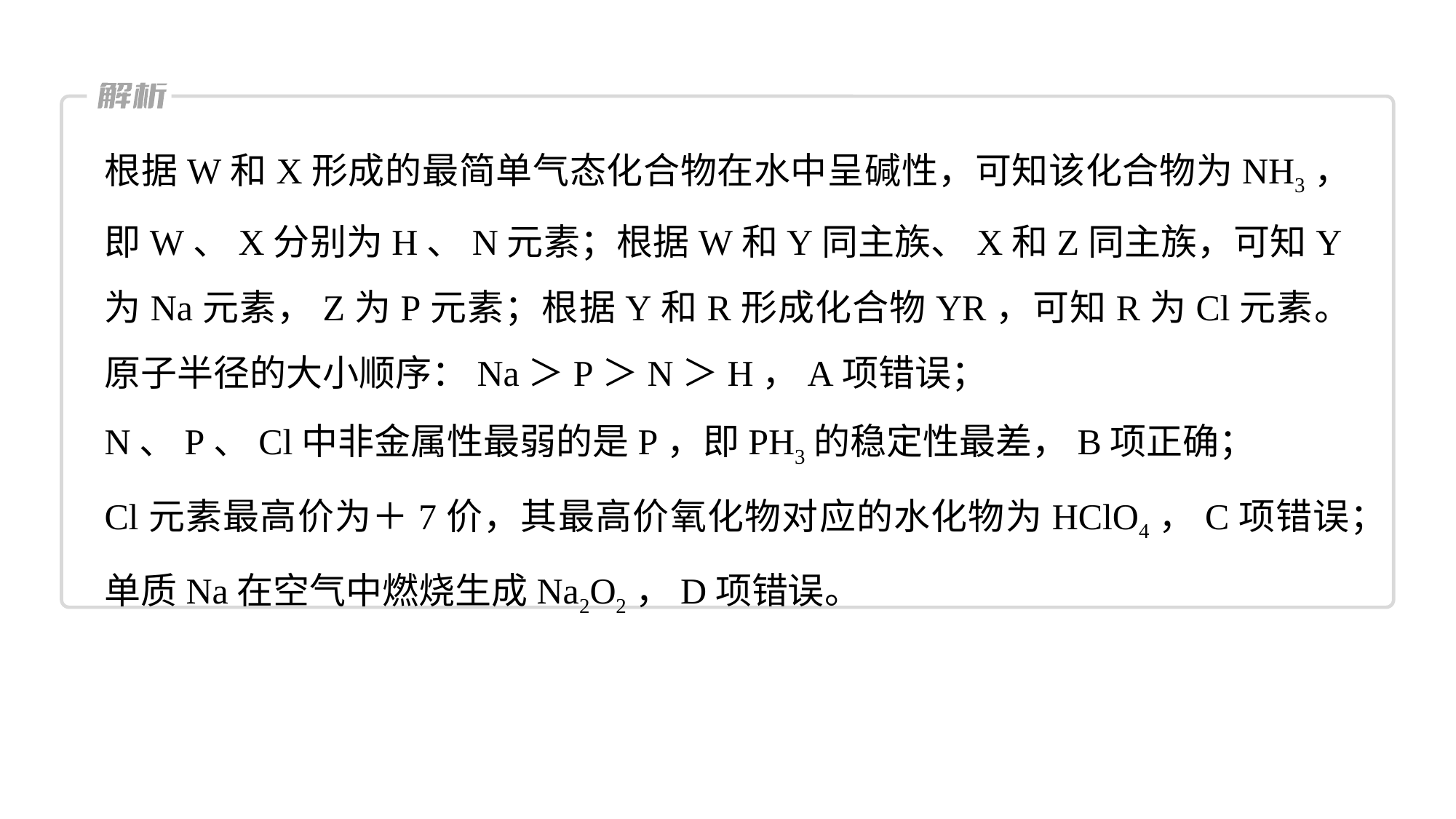

根据W和X形成的最简单气态化合物在水中呈碱性，可知该化合物为NH3，即W、X分别为H、N元素；根据W和Y同主族、X和Z同主族，可知Y为Na元素，Z为P元素；根据Y和R形成化合物YR，可知R为Cl元素。原子半径的大小顺序：Na＞P＞N＞H，A项错误；
N、P、Cl中非金属性最弱的是P，即PH3的稳定性最差，B项正确；
Cl元素最高价为＋7价，其最高价氧化物对应的水化物为HClO4，C项错误；
单质Na在空气中燃烧生成Na2O2，D项错误。